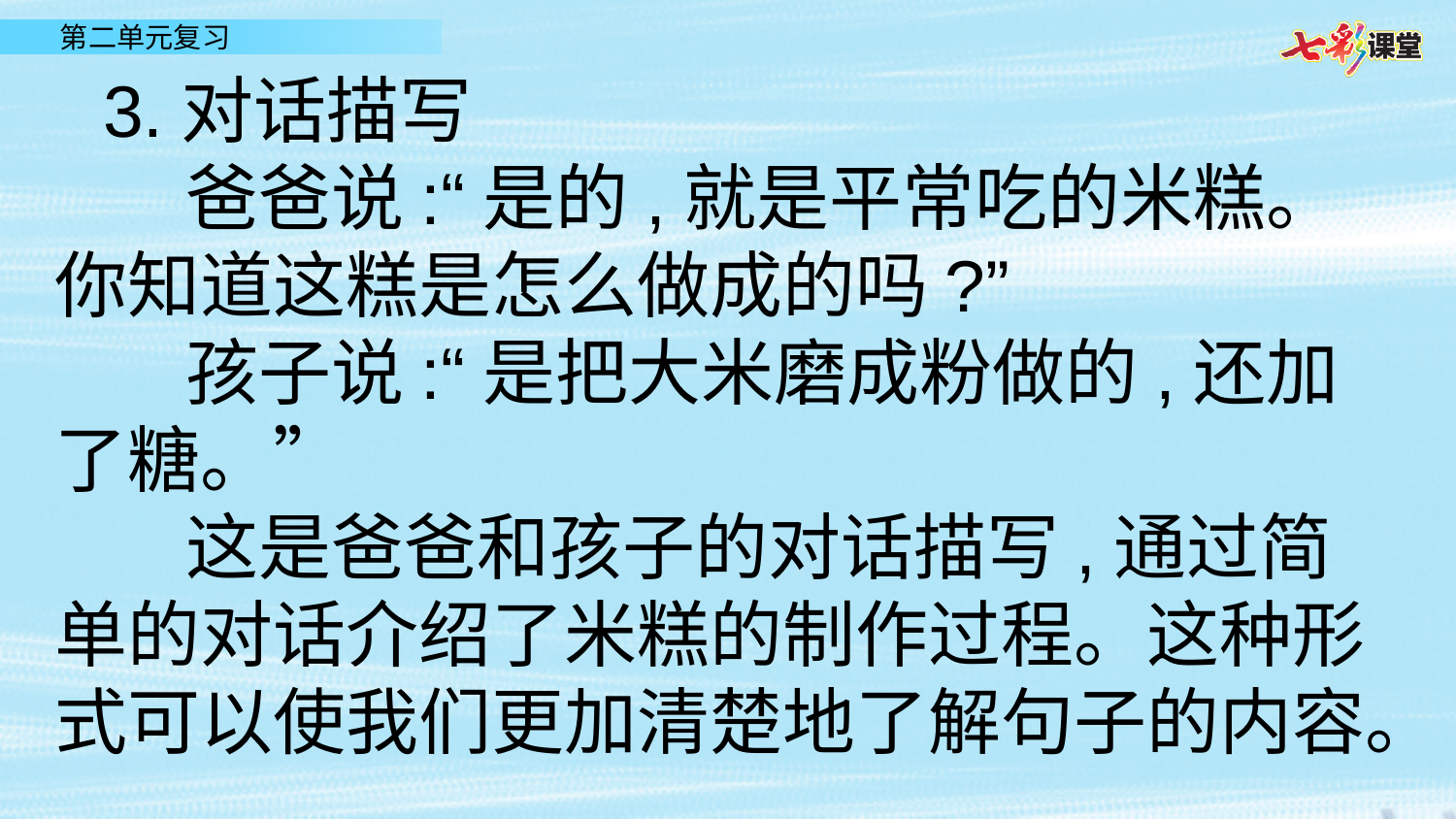

3.对话描写
    爸爸说:“是的,就是平常吃的米糕。你知道这糕是怎么做成的吗?”
    孩子说:“是把大米磨成粉做的,还加了糖。”
    这是爸爸和孩子的对话描写,通过简单的对话介绍了米糕的制作过程。这种形式可以使我们更加清楚地了解句子的内容。